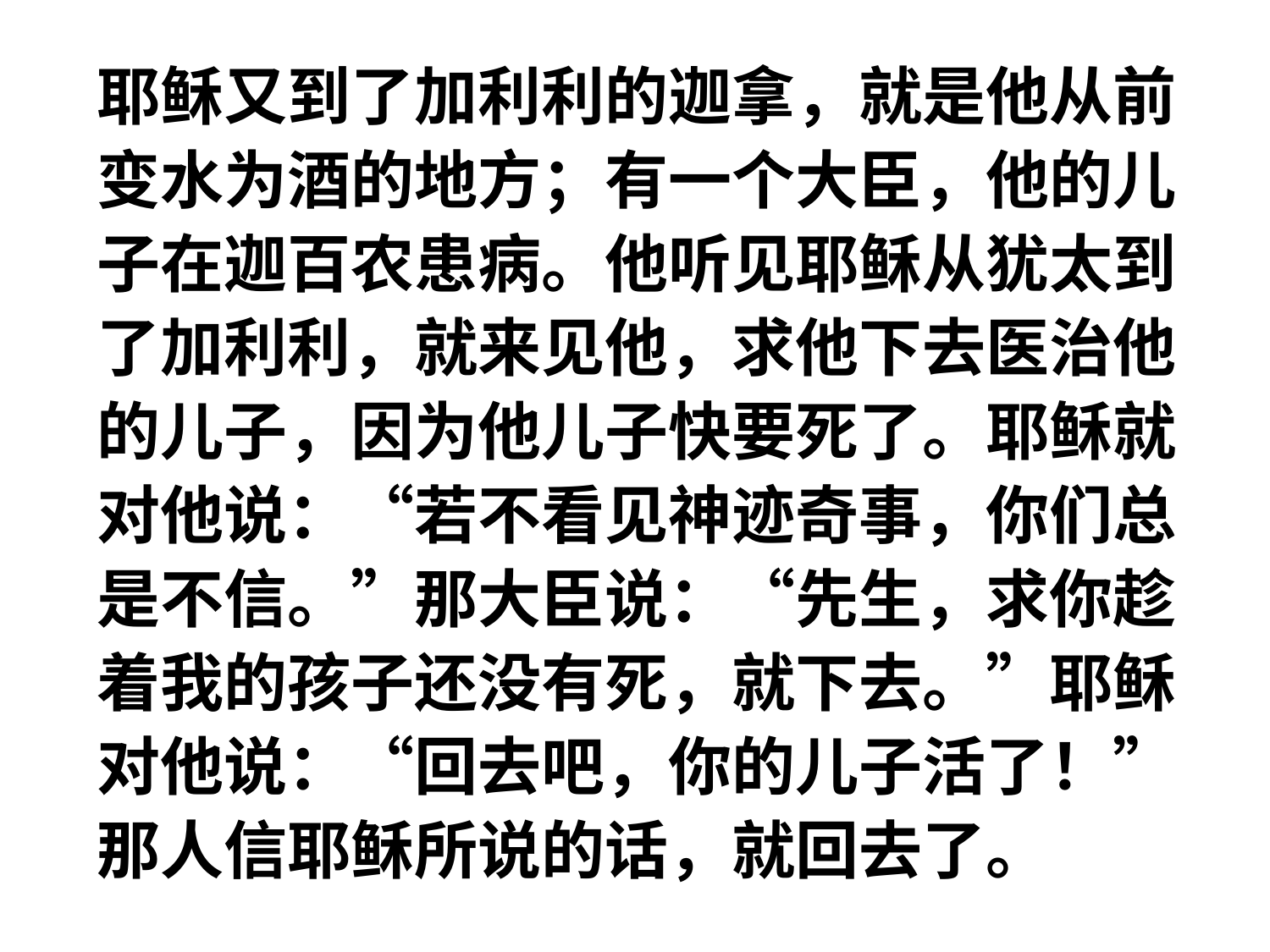

耶稣又到了加利利的迦拿，就是他从前变水为酒的地方；有一个大臣，他的儿子在迦百农患病。他听见耶稣从犹太到了加利利，就来见他，求他下去医治他的儿子，因为他儿子快要死了。耶稣就对他说：“若不看见神迹奇事，你们总是不信。”那大臣说：“先生，求你趁着我的孩子还没有死，就下去。”耶稣对他说：“回去吧，你的儿子活了！”那人信耶稣所说的话，就回去了。